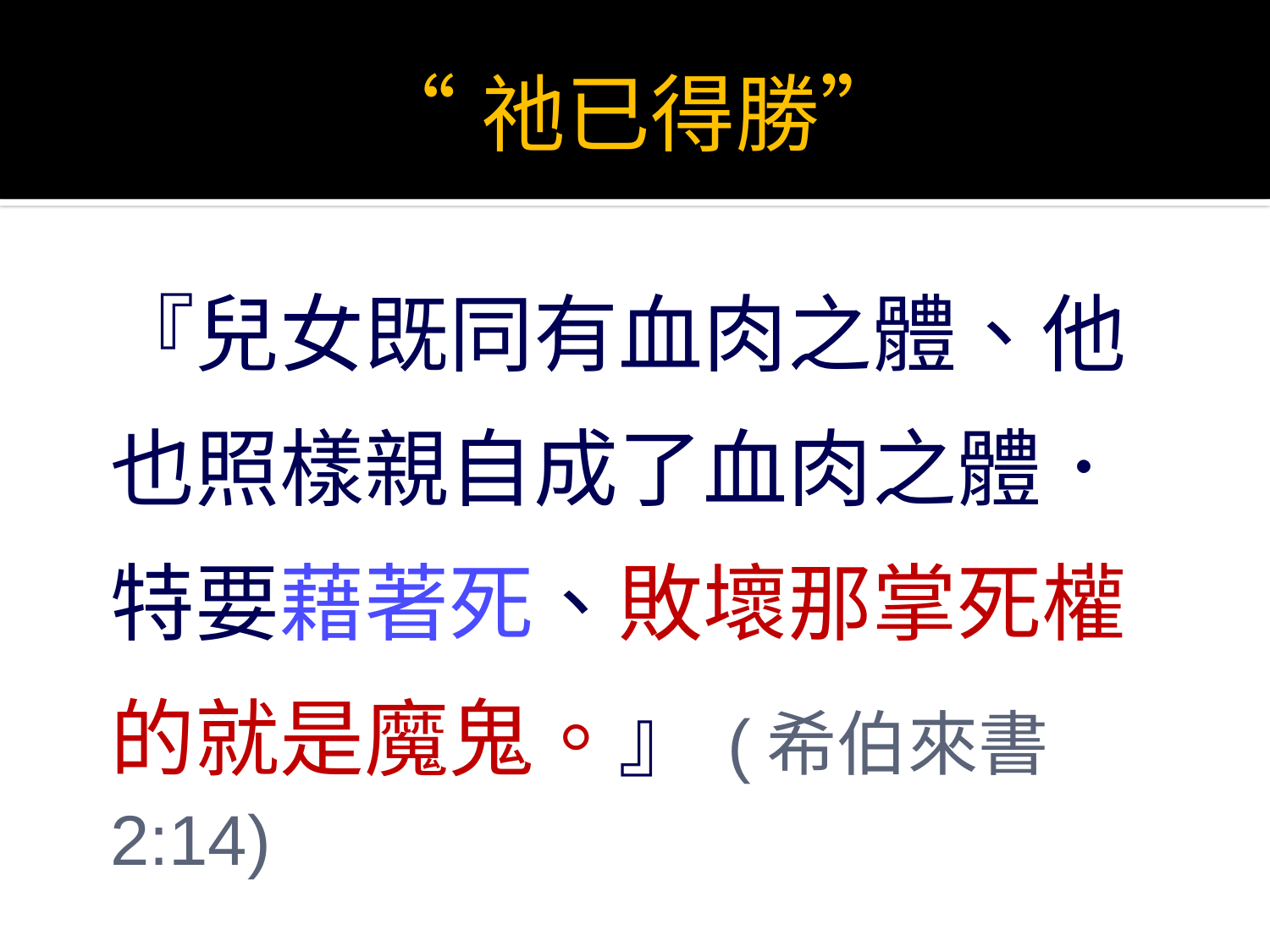

# “祂已得勝”
『兒女既同有血肉之體、他也照樣親自成了血肉之體．特要藉著死、敗壞那掌死權的就是魔鬼。』(希伯來書2:14)